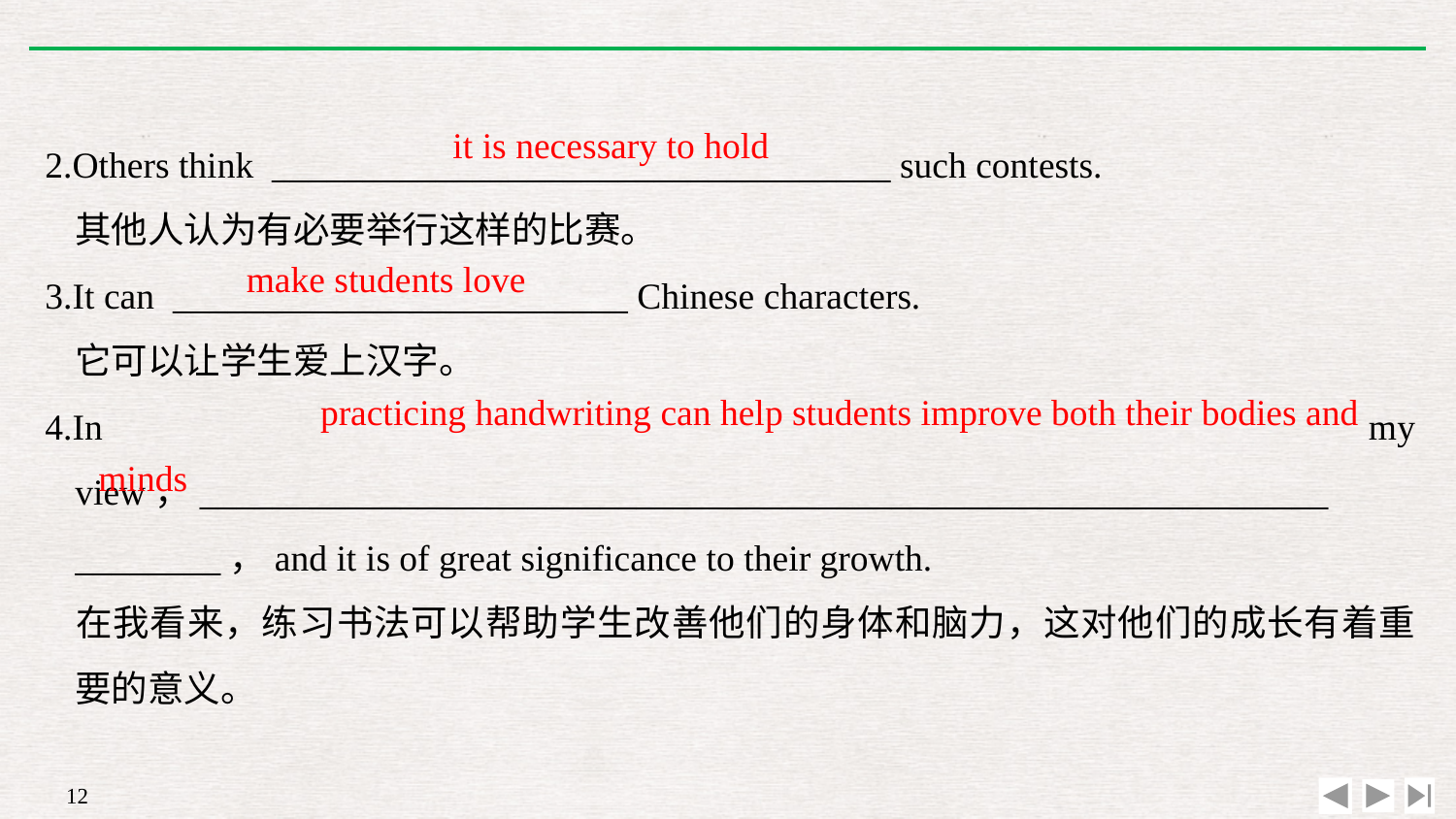

2.Others think  __________________________________ such contests.
	其他人认为有必要举行这样的比赛。
3.It can  _________________________ Chinese characters.
	它可以让学生爱上汉字。
4.In my view，______________________________________________________________
	________，and it is of great significance to their growth.
	在我看来，练习书法可以帮助学生改善他们的身体和脑力，这对他们的成长有着重要的意义。
it is necessary to hold
make students love
practicing handwriting can help students improve both their bodies and
minds